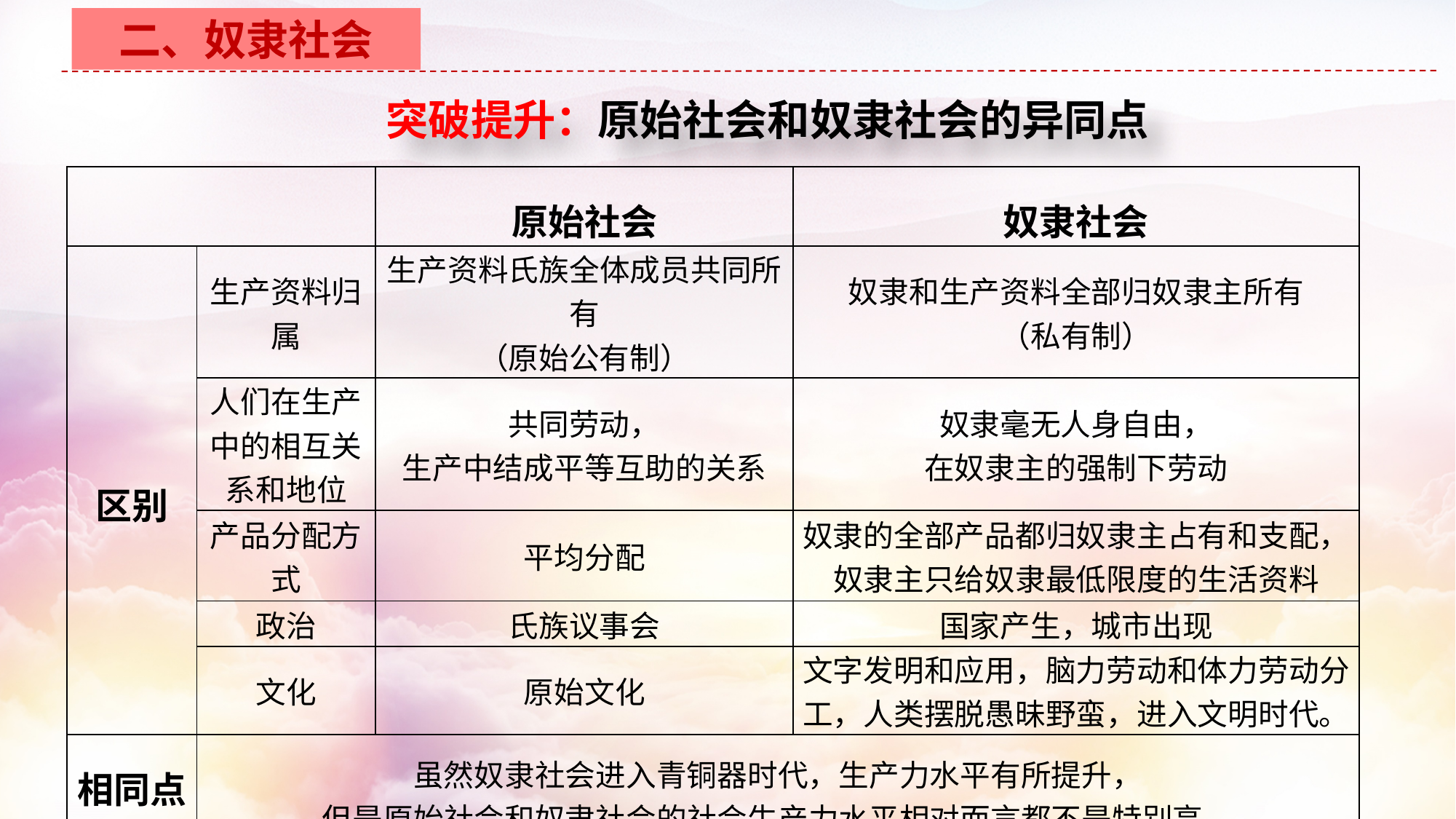

二、奴隶社会
突破提升：原始社会和奴隶社会的异同点
|  |  | 原始社会 | 奴隶社会 |
| --- | --- | --- | --- |
| 区别 | 生产资料归属 | 生产资料氏族全体成员共同所有 （原始公有制） | 奴隶和生产资料全部归奴隶主所有 （私有制） |
|  | 人们在生产中的相互关系和地位 | 共同劳动， 生产中结成平等互助的关系 | 奴隶毫无人身自由， 在奴隶主的强制下劳动 |
|  | 产品分配方式 | 平均分配 | 奴隶的全部产品都归奴隶主占有和支配，奴隶主只给奴隶最低限度的生活资料 |
|  | 政治 | 氏族议事会 | 国家产生，城市出现 |
|  | 文化 | 原始文化 | 文字发明和应用，脑力劳动和体力劳动分工，人类摆脱愚昧野蛮，进入文明时代。 |
| 相同点 | 虽然奴隶社会进入青铜器时代，生产力水平有所提升， 但是原始社会和奴隶社会的社会生产力水平相对而言都不是特别高。 |  |  |